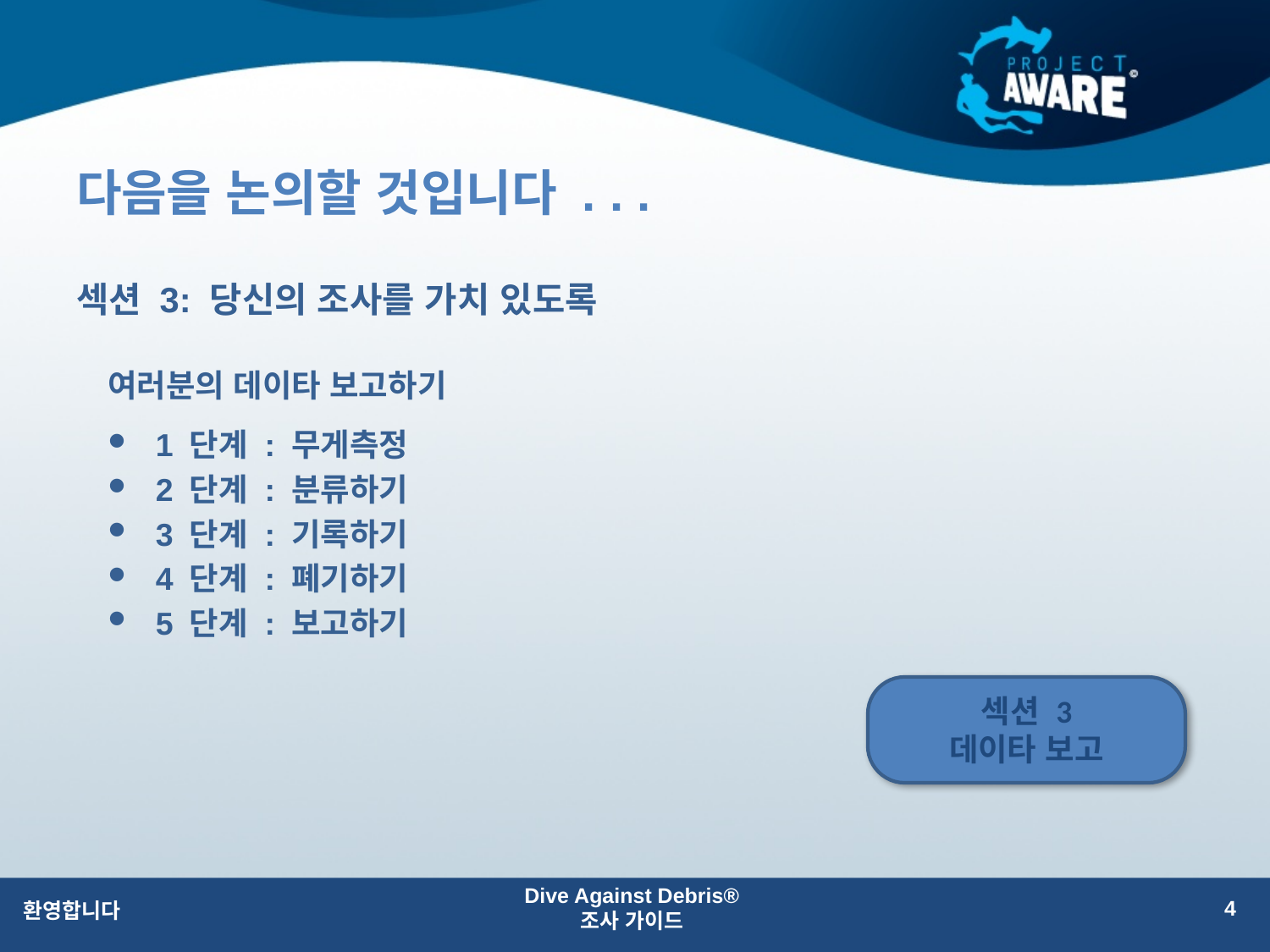

# 다음을 논의할 것입니다 . . .
섹션 3: 당신의 조사를 가치 있도록
여러분의 데이타 보고하기
1 단계 : 무게측정
2 단계 : 분류하기
3 단계 : 기록하기
4 단계 : 폐기하기
5 단계 : 보고하기

섹션 3
데이타 보고
Dive Against Debris®
조사 가이드
4
환영합니다